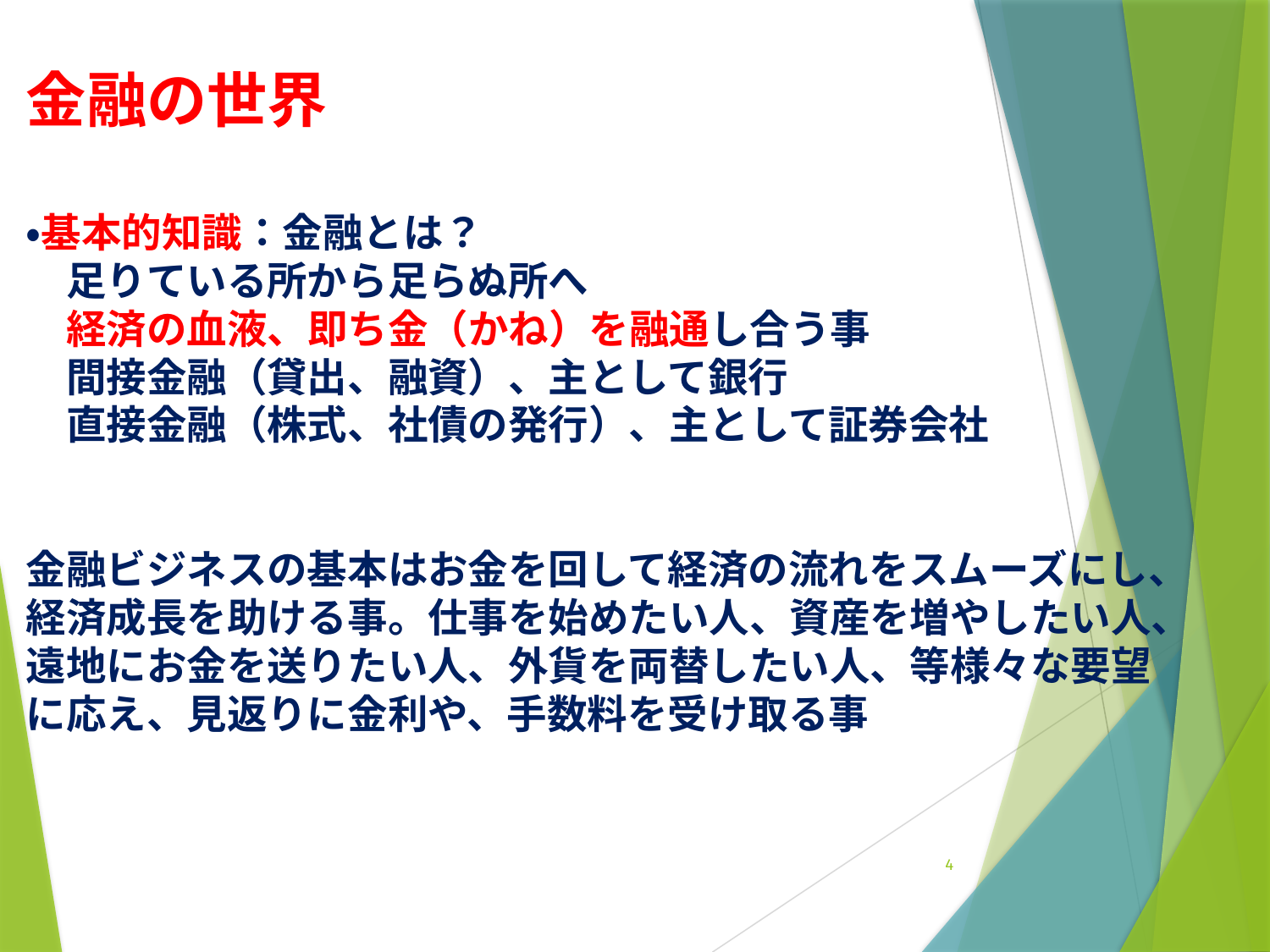

# 金融の世界 ・基本的知識：金融とは？ 　足りている所から足らぬ所へ 　経済の血液、即ち金（かね）を融通し合う事 　間接金融（貸出、融資）、主として銀行 　直接金融（株式、社債の発行）、主として証券会社 金融ビジネスの基本はお金を回して経済の流れをスムーズにし、経済成長を助ける事。仕事を始めたい人、資産を増やしたい人、遠地にお金を送りたい人、外貨を両替したい人、等様々な要望に応え、見返りに金利や、手数料を受け取る事
4